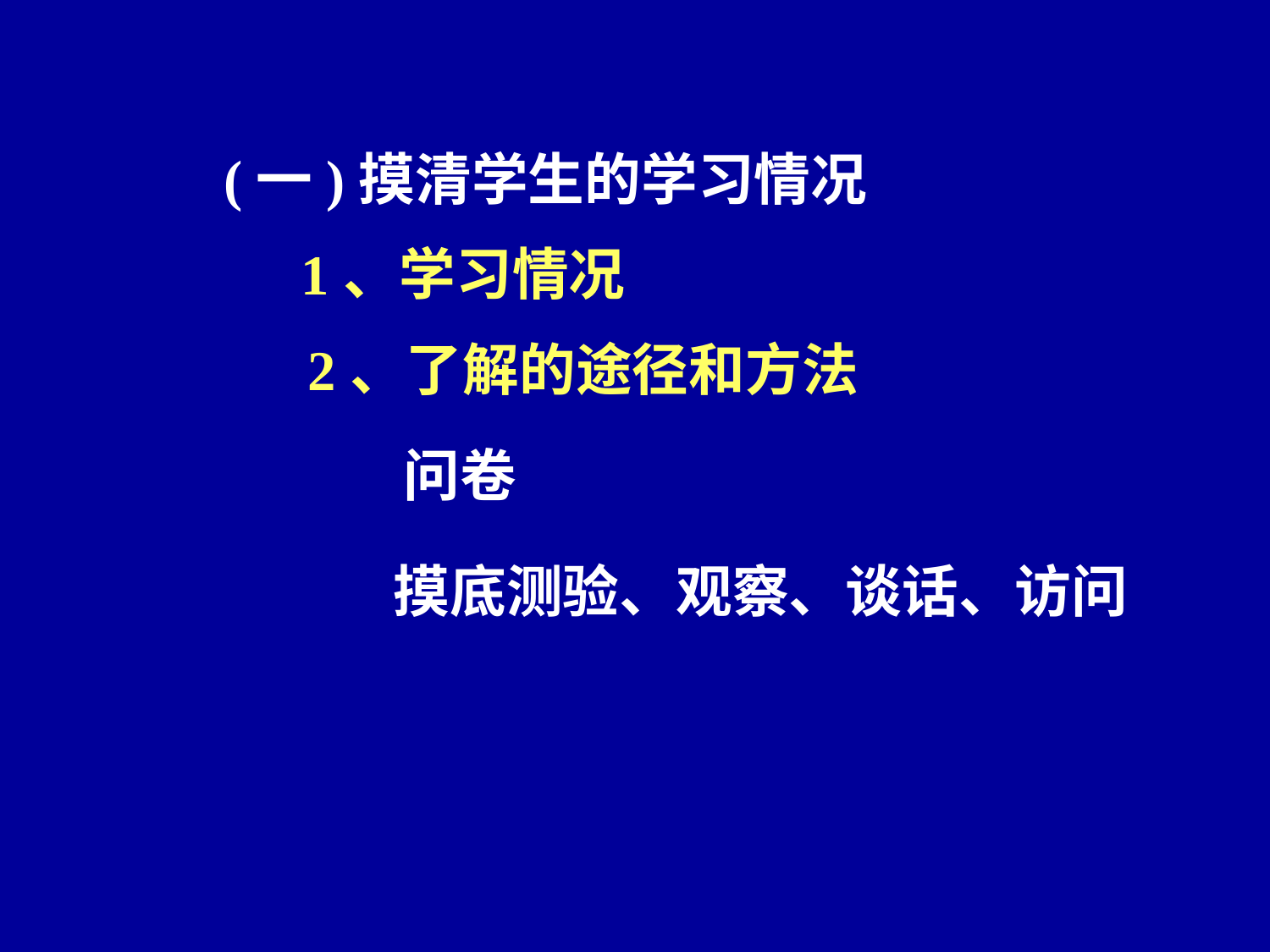

(一)摸清学生的学习情况
1、学习情况
2、了解的途径和方法
 问卷
摸底测验、观察、谈话、访问